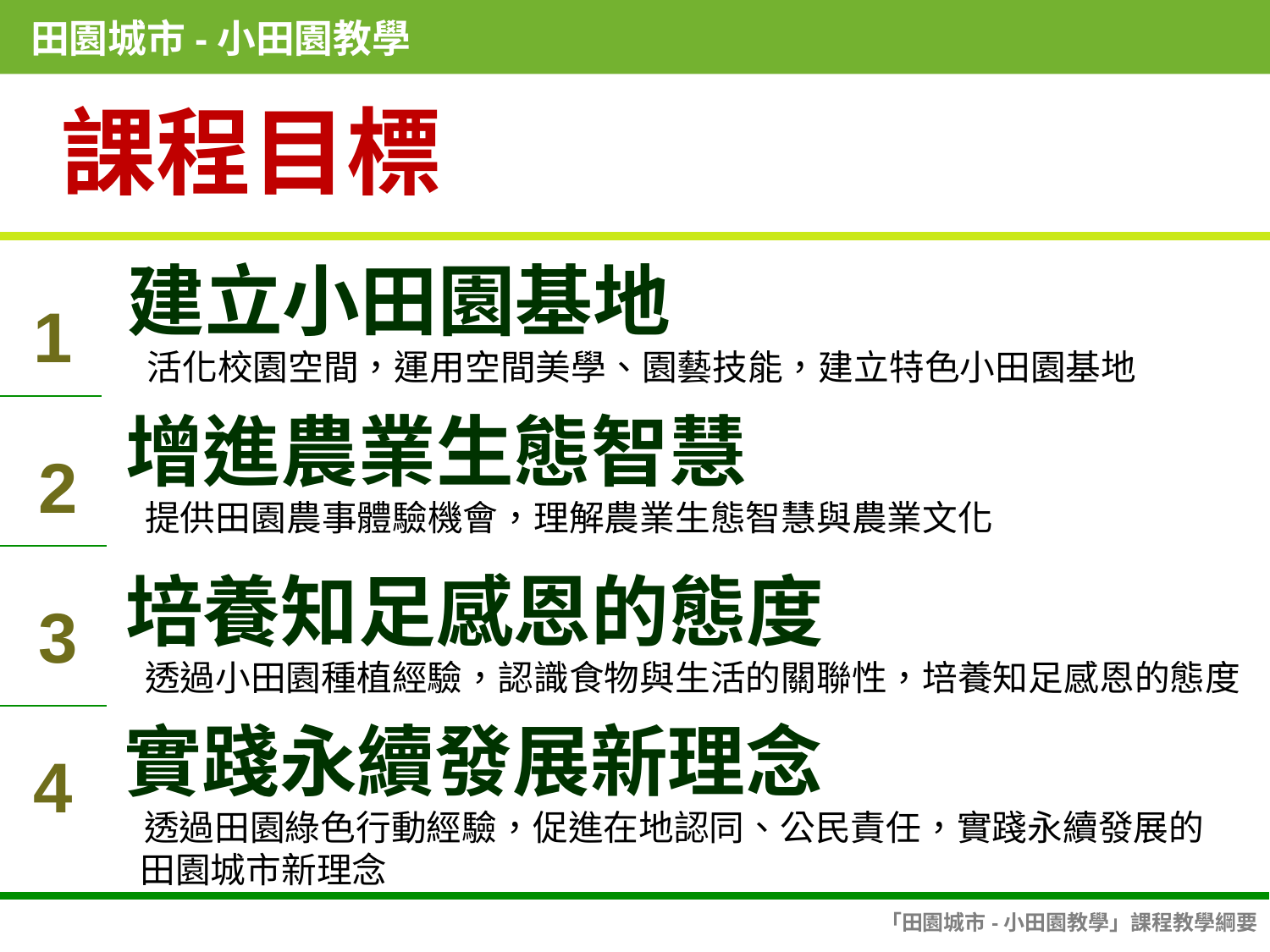

田園城市-小田園教學
課程目標
建立小田園基地
  活化校園空間，運用空間美學、園藝技能，建立特色小田園基地
1
增進農業生態智慧
  提供田園農事體驗機會，理解農業生態智慧與農業文化
2
培養知足感恩的態度
  透過小田園種植經驗，認識食物與生活的關聯性，培養知足感恩的態度
3
實踐永續發展新理念
  透過田園綠色行動經驗，促進在地認同、公民責任，實踐永續發展的
  田園城市新理念
4
「田園城市-小田園教學」課程教學綱要